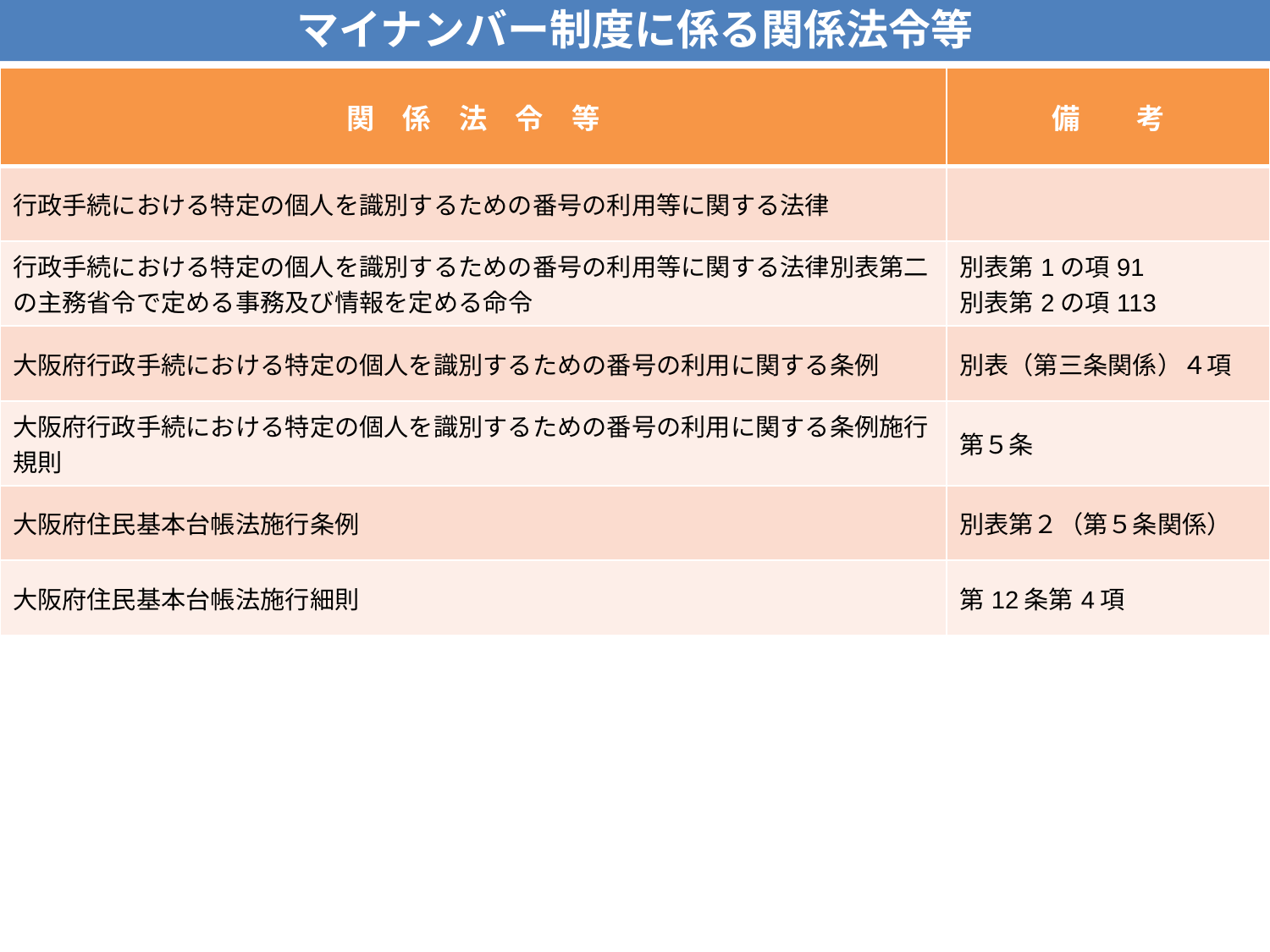

# マイナンバー制度に係る関係法令等
| 関　係　法　令　等 | 備　　考 |
| --- | --- |
| 行政手続における特定の個人を識別するための番号の利用等に関する法律 |  |
| 行政手続における特定の個人を識別するための番号の利用等に関する法律別表第二の主務省令で定める事務及び情報を定める命令 | 別表第1の項91 別表第2の項113 |
| 大阪府行政手続における特定の個人を識別するための番号の利用に関する条例 | 別表（第三条関係）４項 |
| 大阪府行政手続における特定の個人を識別するための番号の利用に関する条例施行規則 | 第５条 |
| 大阪府住民基本台帳法施行条例 | 別表第２（第５条関係） |
| 大阪府住民基本台帳法施行細則 | 第12条第4項 |